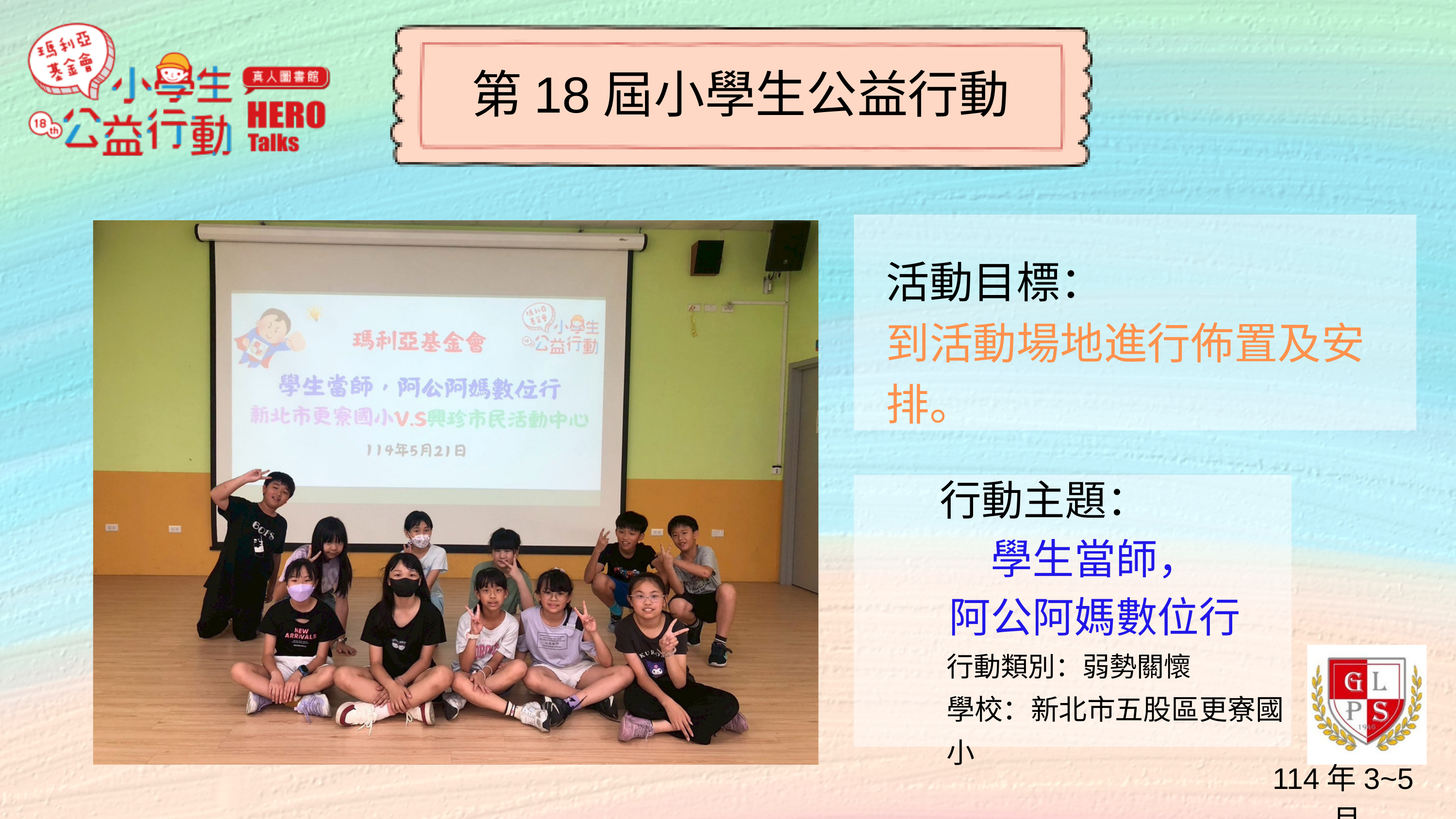

第18屆小學生公益行動

活動目標：
到活動場地進行佈置及安排。
行動主題：
學生當師，
阿公阿媽數位行

行動類別：弱勢關懷
學校：新北市五股區更寮國小

114年3~5月